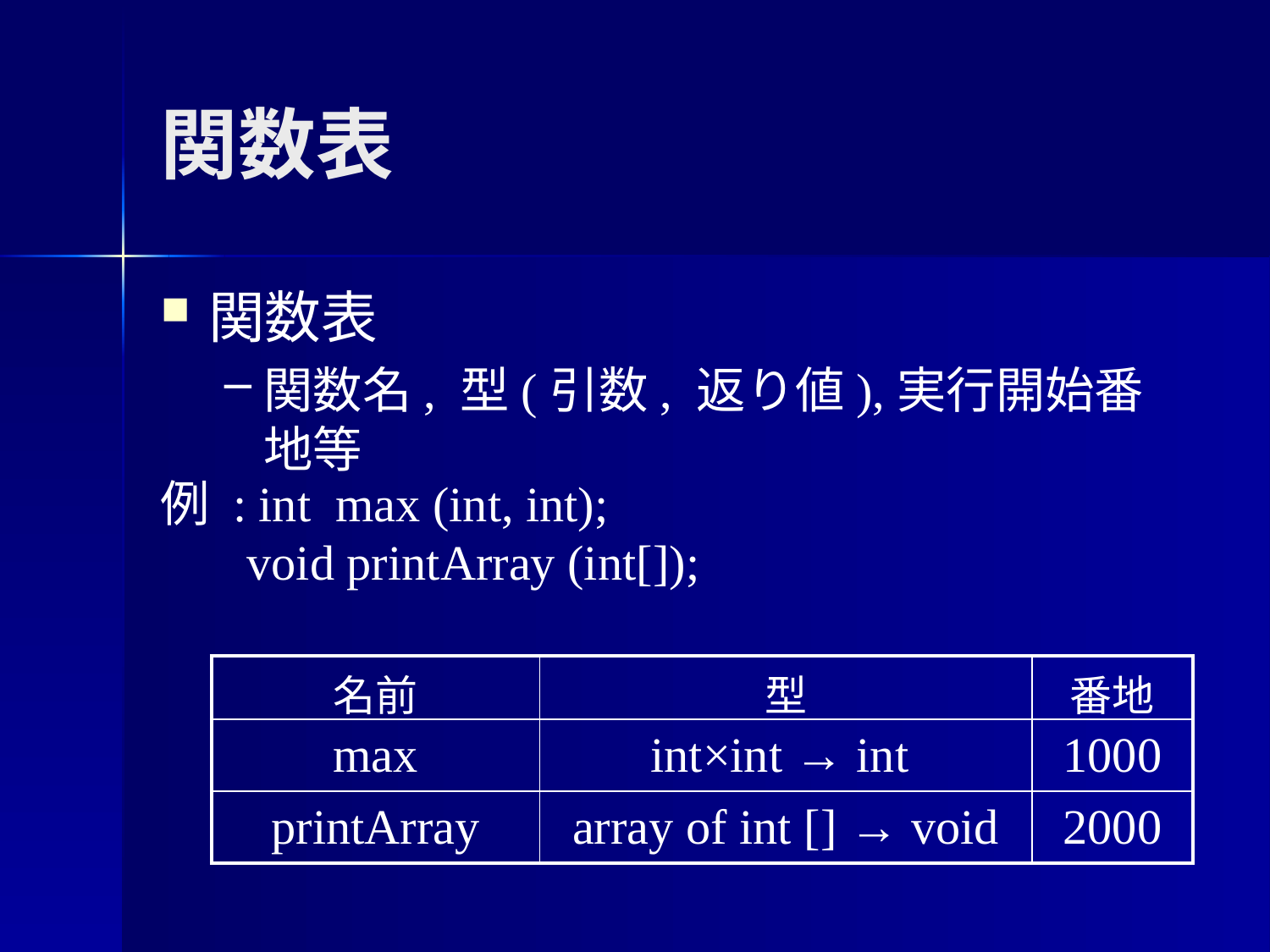

関数表
関数表
関数名, 型(引数, 返り値),実行開始番地等
例 : int  max (int, int);
       void printArray (int[]);
| 名前 | 型 | 番地 |
| --- | --- | --- |
| max | int×int → int | 1000 |
| printArray | array of int [] → void | 2000 |